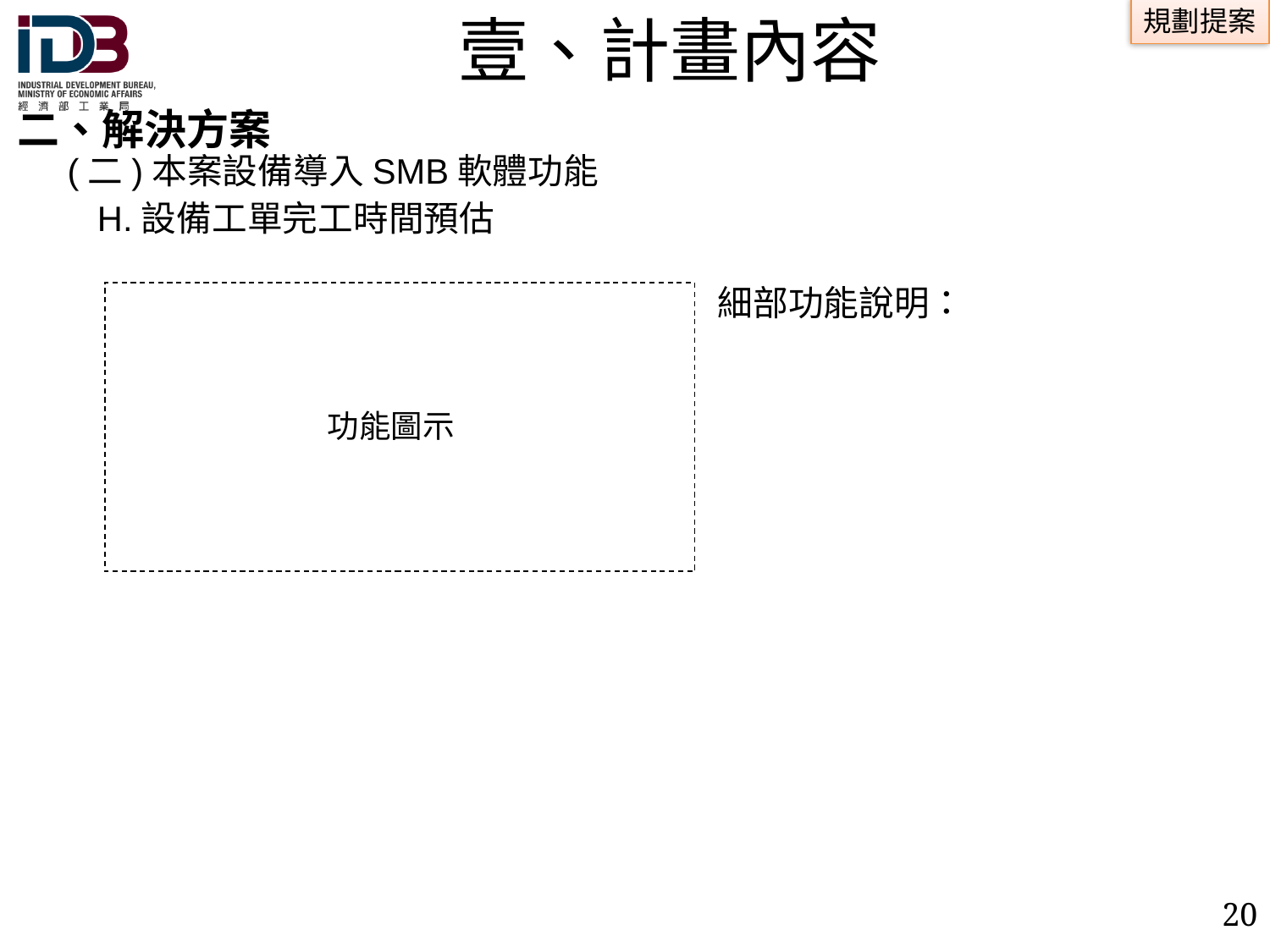

# 壹、計畫內容
二、解決方案
(二)本案設備導入SMB軟體功能
H.設備工單完工時間預估
細部功能說明：

功能圖示
20